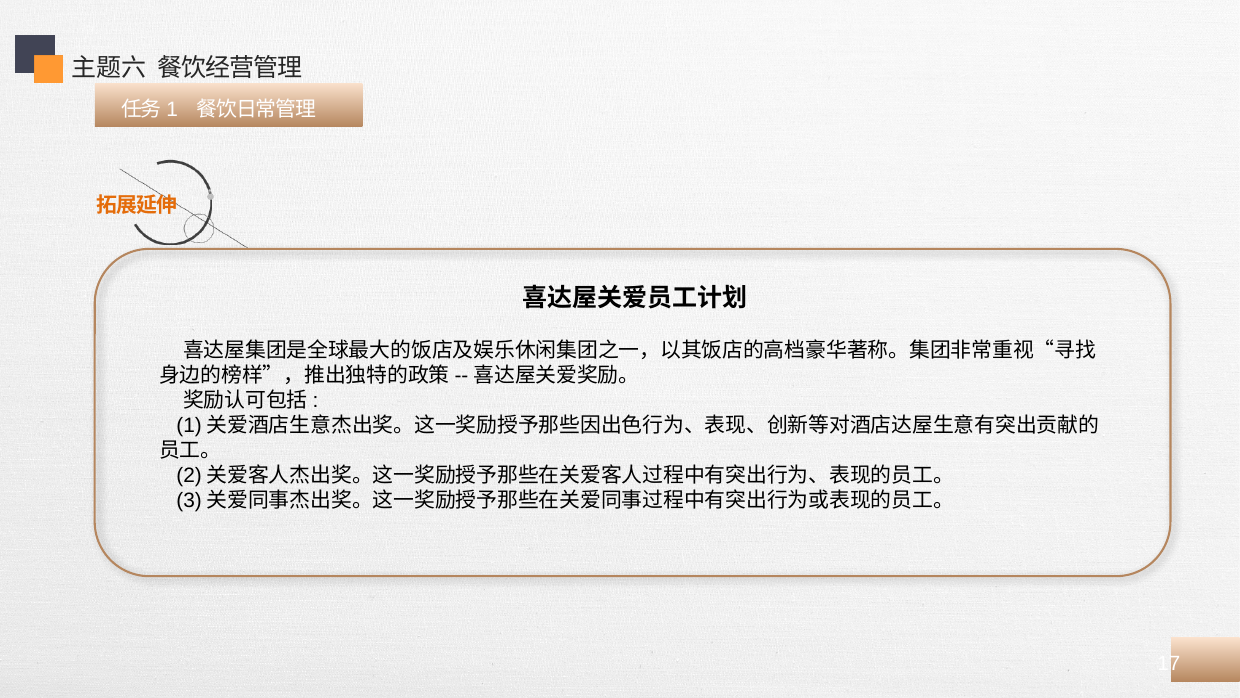

主题六  餐饮经营管理

 任务1   餐饮日常管理

喜达屋关爱员工计划

    喜达屋集团是全球最大的饭店及娱乐休闲集团之一，以其饭店的高档豪华著称。集团非常重视“寻找身边的榜样”，推出独特的政策--喜达屋关爱奖励。
    奖励认可包括:
   (1)关爱酒店生意杰出奖。这一奖励授予那些因出色行为、表现、创新等对酒店达屋生意有突出贡献的员工。
   (2)关爱客人杰出奖。这一奖励授予那些在关爱客人过程中有突出行为、表现的员工。
   (3)关爱同事杰出奖。这一奖励授予那些在关爱同事过程中有突出行为或表现的员工。